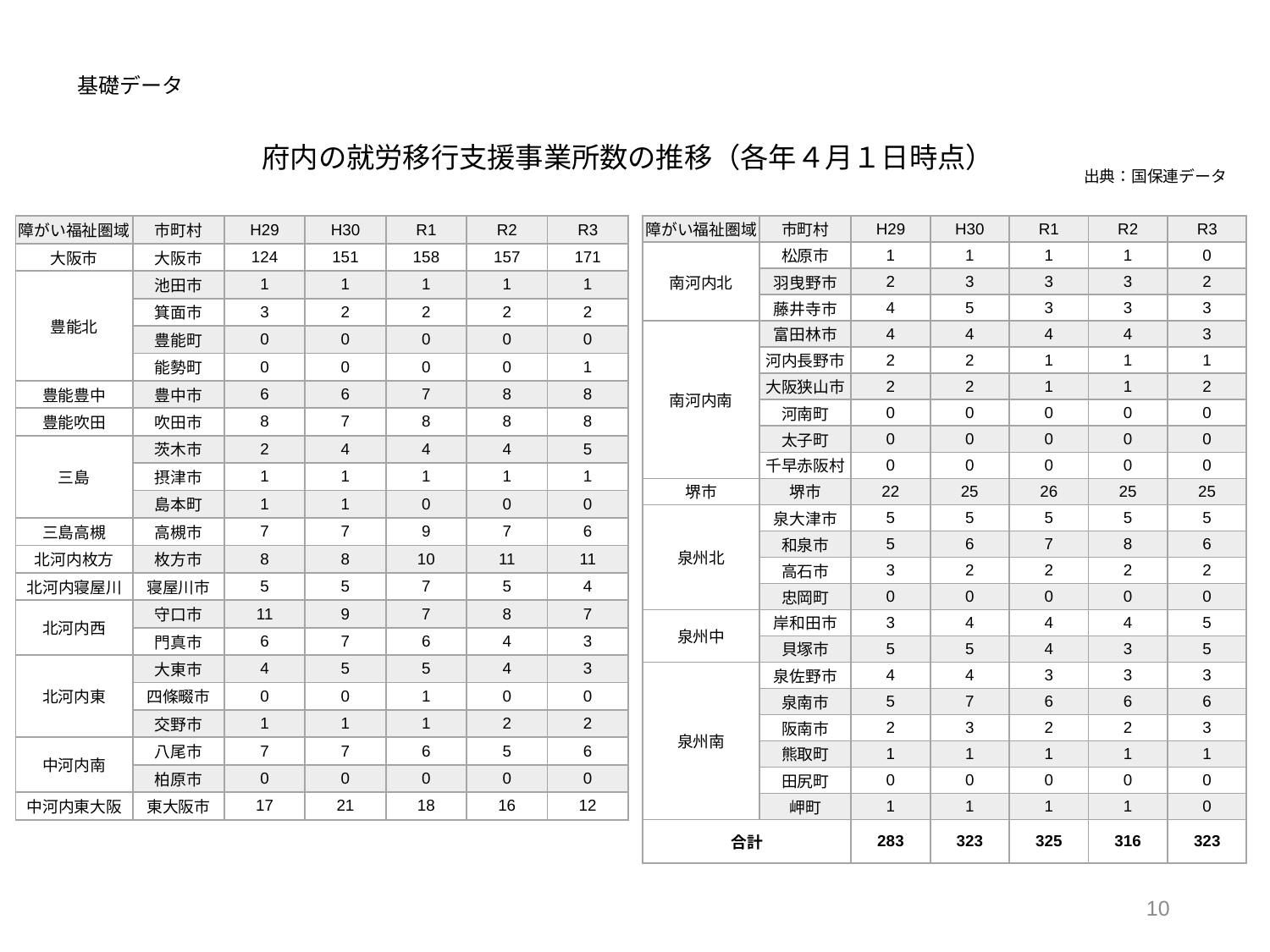

基礎データ
府内の就労移行支援事業所数の推移（各年４月１日時点）
出典：国保連データ
| 障がい福祉圏域 | 市町村 | H29 | H30 | R1 | R2 | R3 |
| --- | --- | --- | --- | --- | --- | --- |
| 大阪市 | 大阪市 | 124 | 151 | 158 | 157 | 171 |
| 豊能北 | 池田市 | 1 | 1 | 1 | 1 | 1 |
|  | 箕面市 | 3 | 2 | 2 | 2 | 2 |
|  | 豊能町 | 0 | 0 | 0 | 0 | 0 |
|  | 能勢町 | 0 | 0 | 0 | 0 | 1 |
| 豊能豊中 | 豊中市 | 6 | 6 | 7 | 8 | 8 |
| 豊能吹田 | 吹田市 | 8 | 7 | 8 | 8 | 8 |
| 三島 | 茨木市 | 2 | 4 | 4 | 4 | 5 |
|  | 摂津市 | 1 | 1 | 1 | 1 | 1 |
|  | 島本町 | 1 | 1 | 0 | 0 | 0 |
| 三島高槻 | 高槻市 | 7 | 7 | 9 | 7 | 6 |
| 北河内枚方 | 枚方市 | 8 | 8 | 10 | 11 | 11 |
| 北河内寝屋川 | 寝屋川市 | 5 | 5 | 7 | 5 | 4 |
| 北河内西 | 守口市 | 11 | 9 | 7 | 8 | 7 |
|  | 門真市 | 6 | 7 | 6 | 4 | 3 |
| 北河内東 | 大東市 | 4 | 5 | 5 | 4 | 3 |
|  | 四條畷市 | 0 | 0 | 1 | 0 | 0 |
|  | 交野市 | 1 | 1 | 1 | 2 | 2 |
| 中河内南 | 八尾市 | 7 | 7 | 6 | 5 | 6 |
|  | 柏原市 | 0 | 0 | 0 | 0 | 0 |
| 中河内東大阪 | 東大阪市 | 17 | 21 | 18 | 16 | 12 |
| 障がい福祉圏域 | 市町村 | H29 | H30 | R1 | R2 | R3 |
| --- | --- | --- | --- | --- | --- | --- |
| 南河内北 | 松原市 | 1 | 1 | 1 | 1 | 0 |
|  | 羽曳野市 | 2 | 3 | 3 | 3 | 2 |
|  | 藤井寺市 | 4 | 5 | 3 | 3 | 3 |
| 南河内南 | 富田林市 | 4 | 4 | 4 | 4 | 3 |
|  | 河内長野市 | 2 | 2 | 1 | 1 | 1 |
|  | 大阪狭山市 | 2 | 2 | 1 | 1 | 2 |
|  | 河南町 | 0 | 0 | 0 | 0 | 0 |
|  | 太子町 | 0 | 0 | 0 | 0 | 0 |
|  | 千早赤阪村 | 0 | 0 | 0 | 0 | 0 |
| 堺市 | 堺市 | 22 | 25 | 26 | 25 | 25 |
| 泉州北 | 泉大津市 | 5 | 5 | 5 | 5 | 5 |
|  | 和泉市 | 5 | 6 | 7 | 8 | 6 |
|  | 高石市 | 3 | 2 | 2 | 2 | 2 |
|  | 忠岡町 | 0 | 0 | 0 | 0 | 0 |
| 泉州中 | 岸和田市 | 3 | 4 | 4 | 4 | 5 |
|  | 貝塚市 | 5 | 5 | 4 | 3 | 5 |
| 泉州南 | 泉佐野市 | 4 | 4 | 3 | 3 | 3 |
|  | 泉南市 | 5 | 7 | 6 | 6 | 6 |
|  | 阪南市 | 2 | 3 | 2 | 2 | 3 |
|  | 熊取町 | 1 | 1 | 1 | 1 | 1 |
|  | 田尻町 | 0 | 0 | 0 | 0 | 0 |
|  | 岬町 | 1 | 1 | 1 | 1 | 0 |
| 合計 |  | 283 | 323 | 325 | 316 | 323 |
10